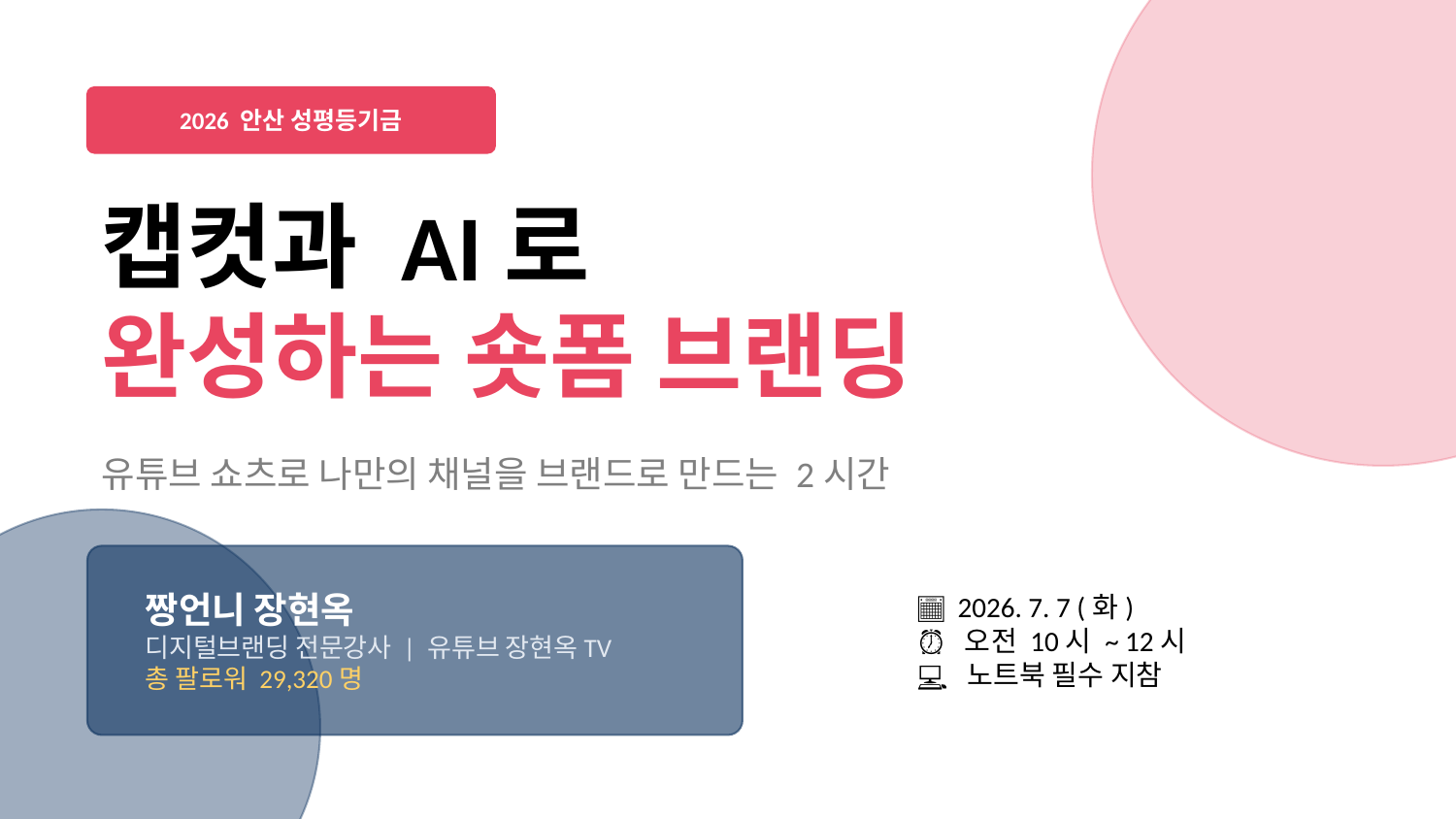

2026 안산 성평등기금
캡컷과 AI로
완성하는 숏폼 브랜딩
유튜브 쇼츠로 나만의 채널을 브랜드로 만드는 2시간

📅  2026. 7. 7 (화)
⏰  오전 10시 ~ 12시
💻  노트북 필수 지참
짱언니 장현옥
디지털브랜딩 전문강사 | 유튜브 장현옥TV
총 팔로워 29,320명